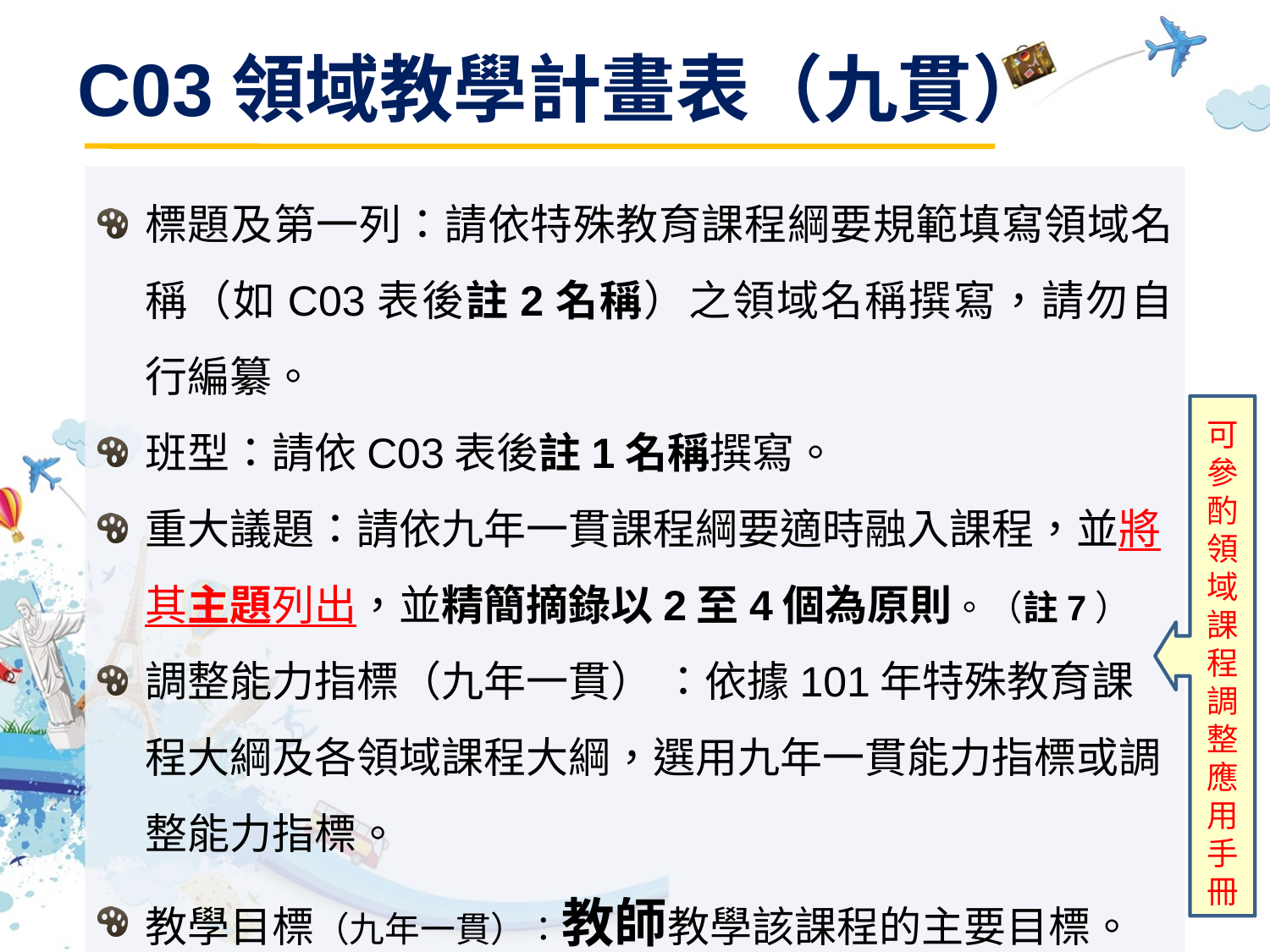

C03領域教學計畫表（九貫）
標題及第一列：請依特殊教育課程綱要規範填寫領域名稱（如C03表後註2名稱）之領域名稱撰寫，請勿自行編纂。
班型：請依C03表後註1名稱撰寫。
重大議題：請依九年一貫課程綱要適時融入課程，並將其主題列出，並精簡摘錄以2至4個為原則。（註7）
調整能力指標（九年一貫） ：依據101年特殊教育課程大綱及各領域課程大綱，選用九年一貫能力指標或調整能力指標。
教學目標（九年一貫）：教師教學該課程的主要目標。
可參酌領域課程調整應用手冊